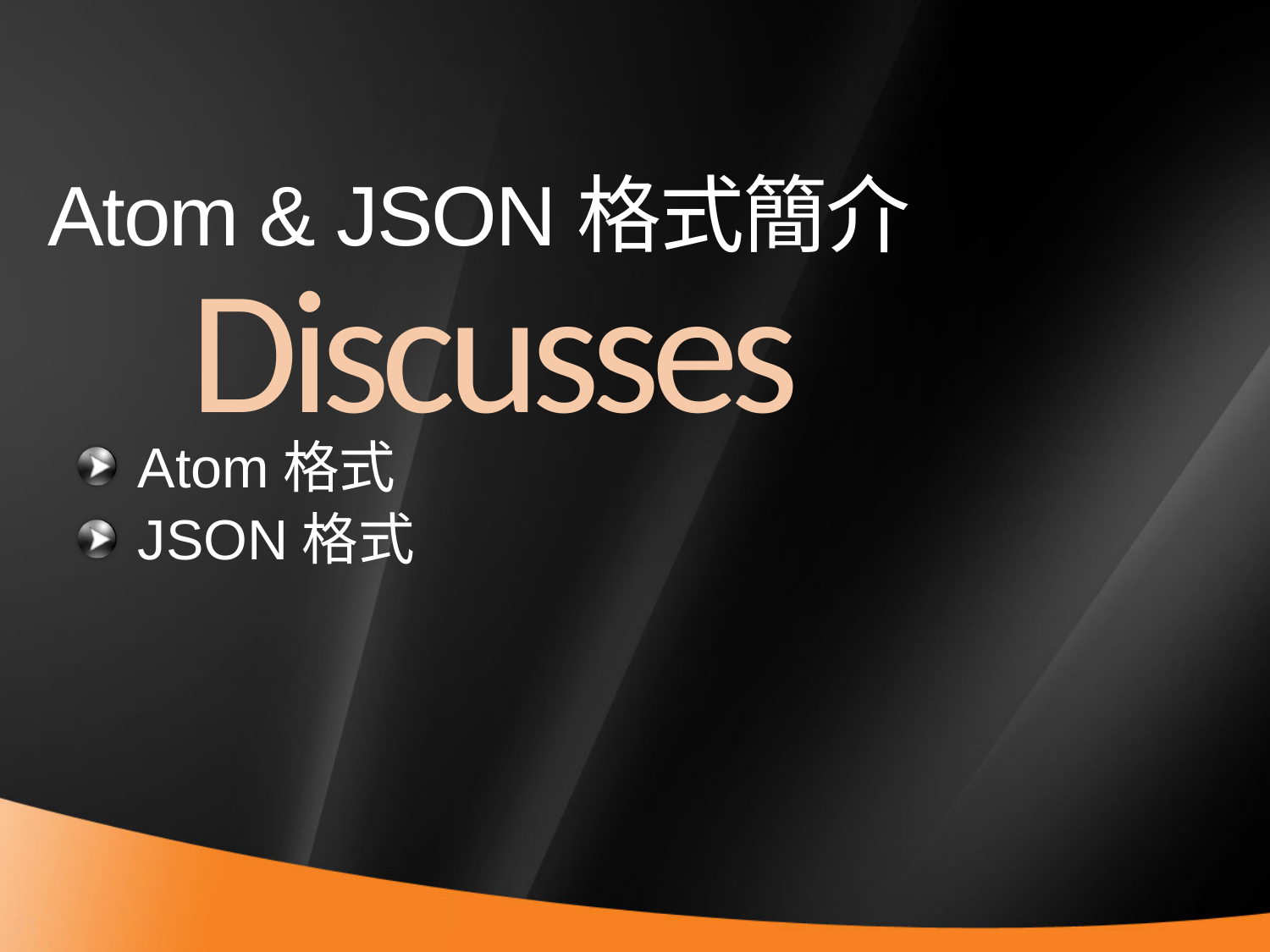

# Atom & JSON格式簡介
Discusses
Atom格式
JSON格式